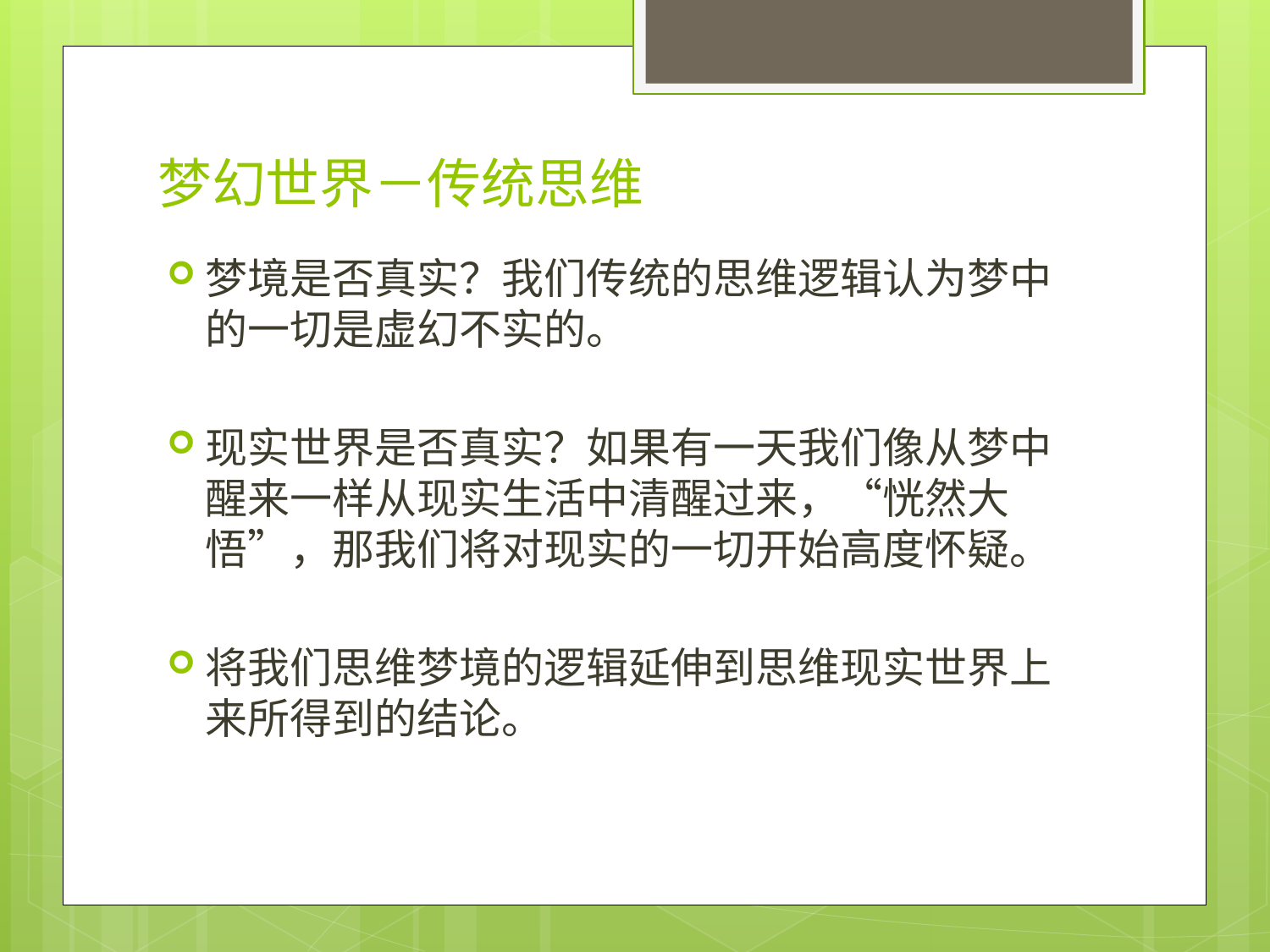

# 梦幻世界－传统思维
梦境是否真实？我们传统的思维逻辑认为梦中的一切是虚幻不实的。

现实世界是否真实？如果有一天我们像从梦中醒来一样从现实生活中清醒过来，“恍然大悟”，那我们将对现实的一切开始高度怀疑。

将我们思维梦境的逻辑延伸到思维现实世界上来所得到的结论。